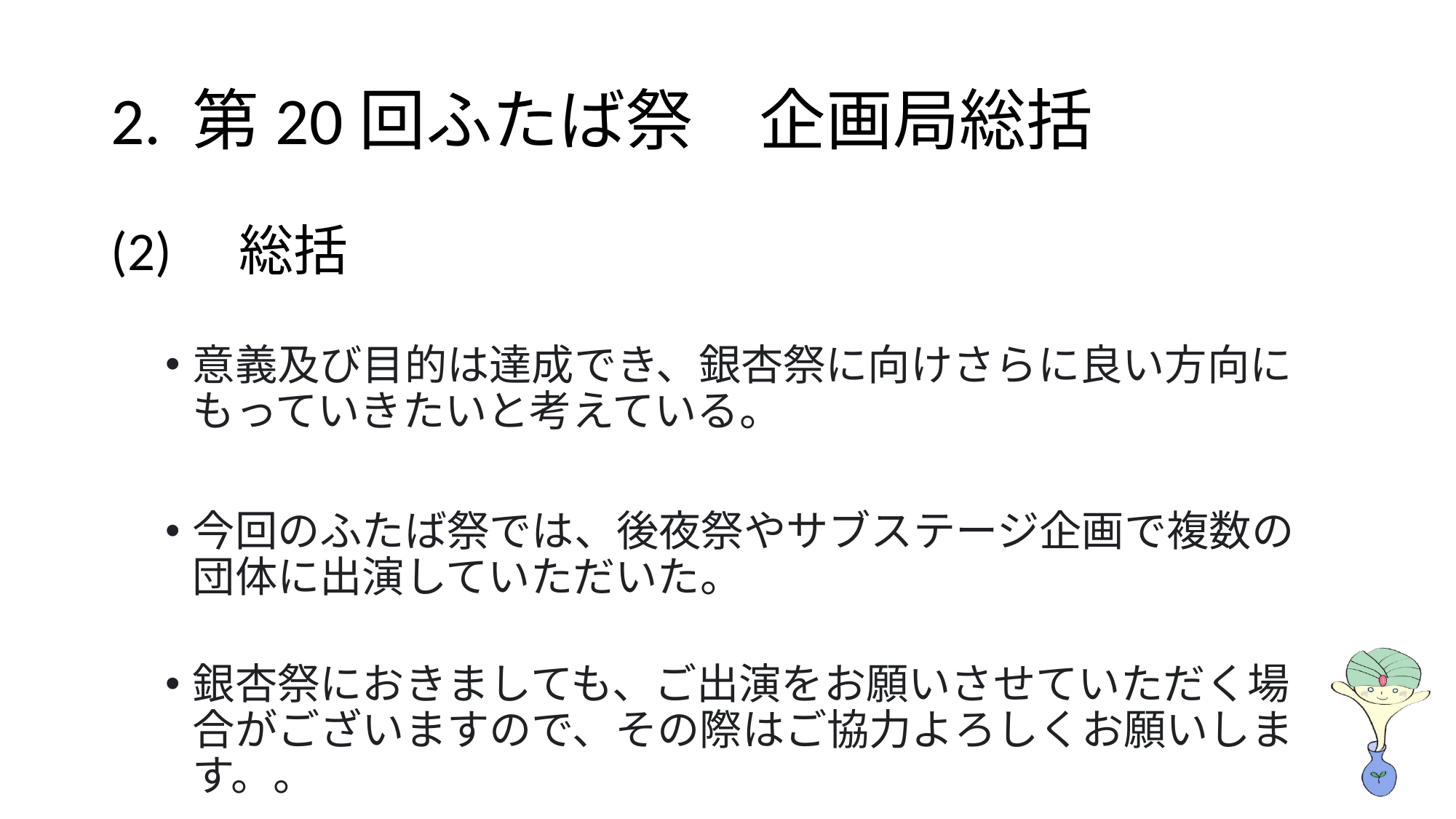

# 2. 第20回ふたば祭　企画局総括
(2)　総括

意義及び目的は達成でき、銀杏祭に向けさらに良い方向にもっていきたいと考えている。

今回のふたば祭では、後夜祭やサブステージ企画で複数の団体に出演していただいた。

銀杏祭におきましても、ご出演をお願いさせていただく場合がございますので、その際はご協力よろしくお願いします。。